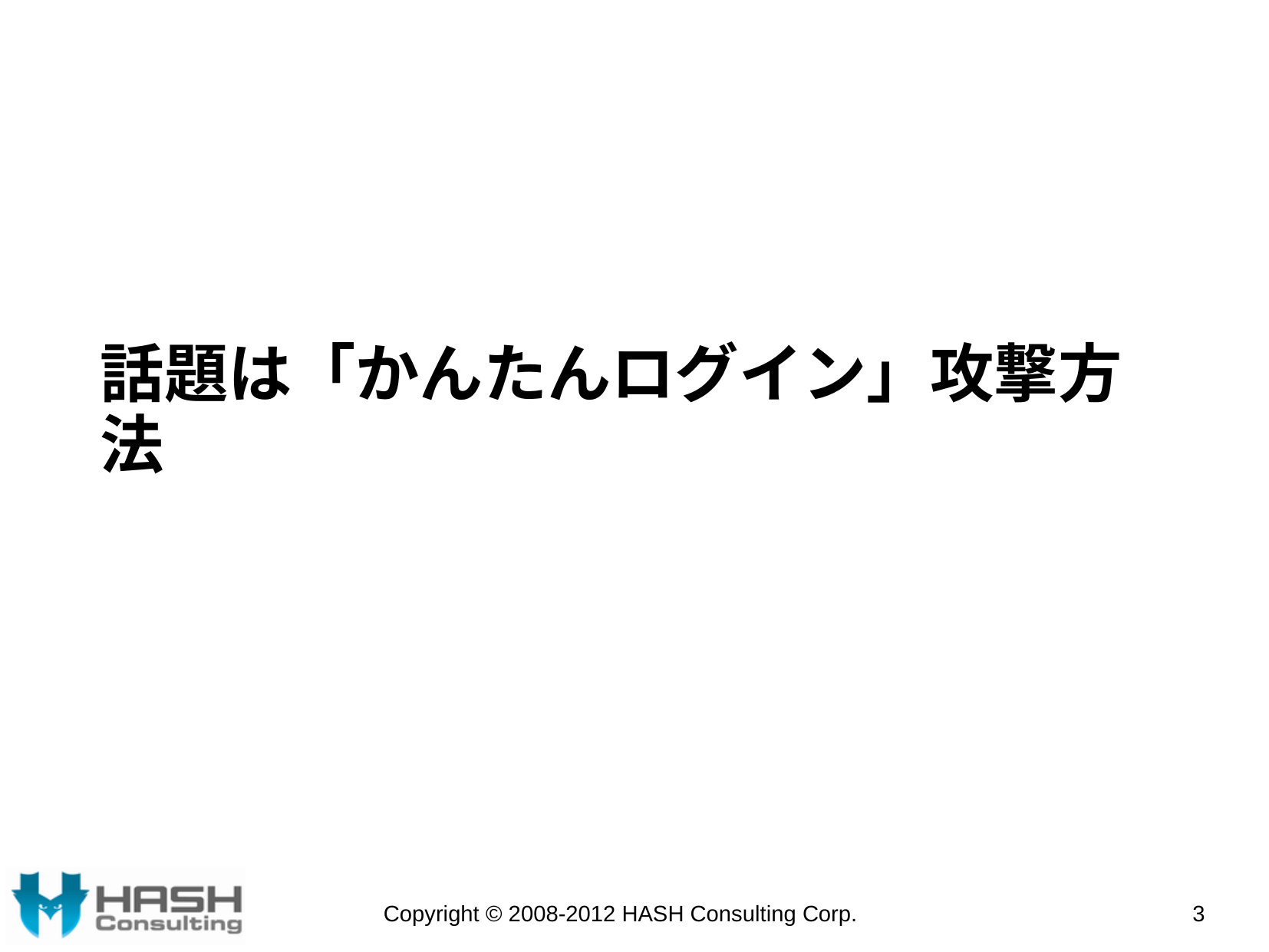

# 話題は「かんたんログイン」攻撃方法
Copyright © 2008-2012 HASH Consulting Corp.
3